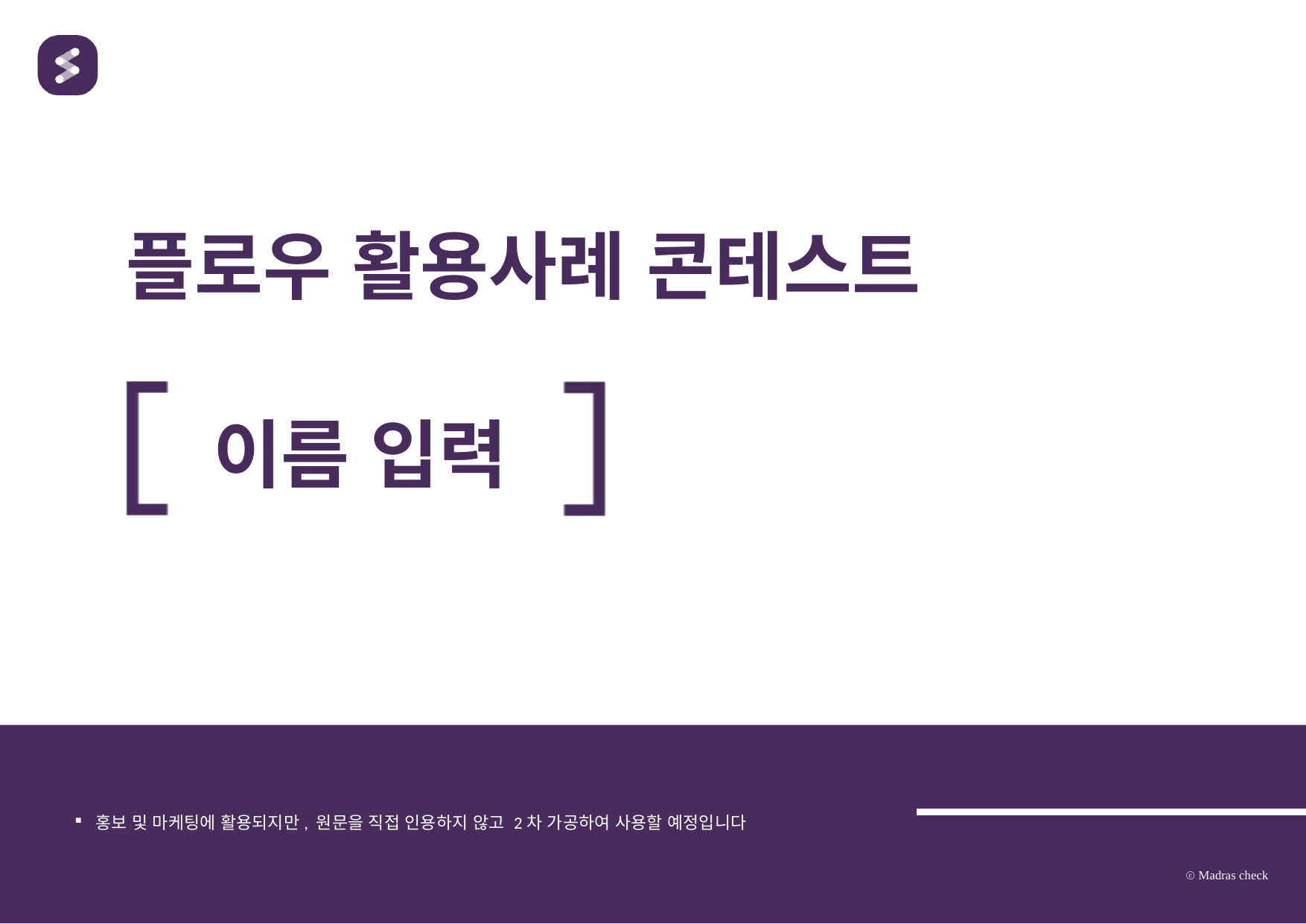

플로우 활용사례 콘테스트
이름 입력
홍보 및 마케팅에 활용되지만, 원문을 직접 인용하지 않고 2차 가공하여 사용할 예정입니다
ⓒ Madras check